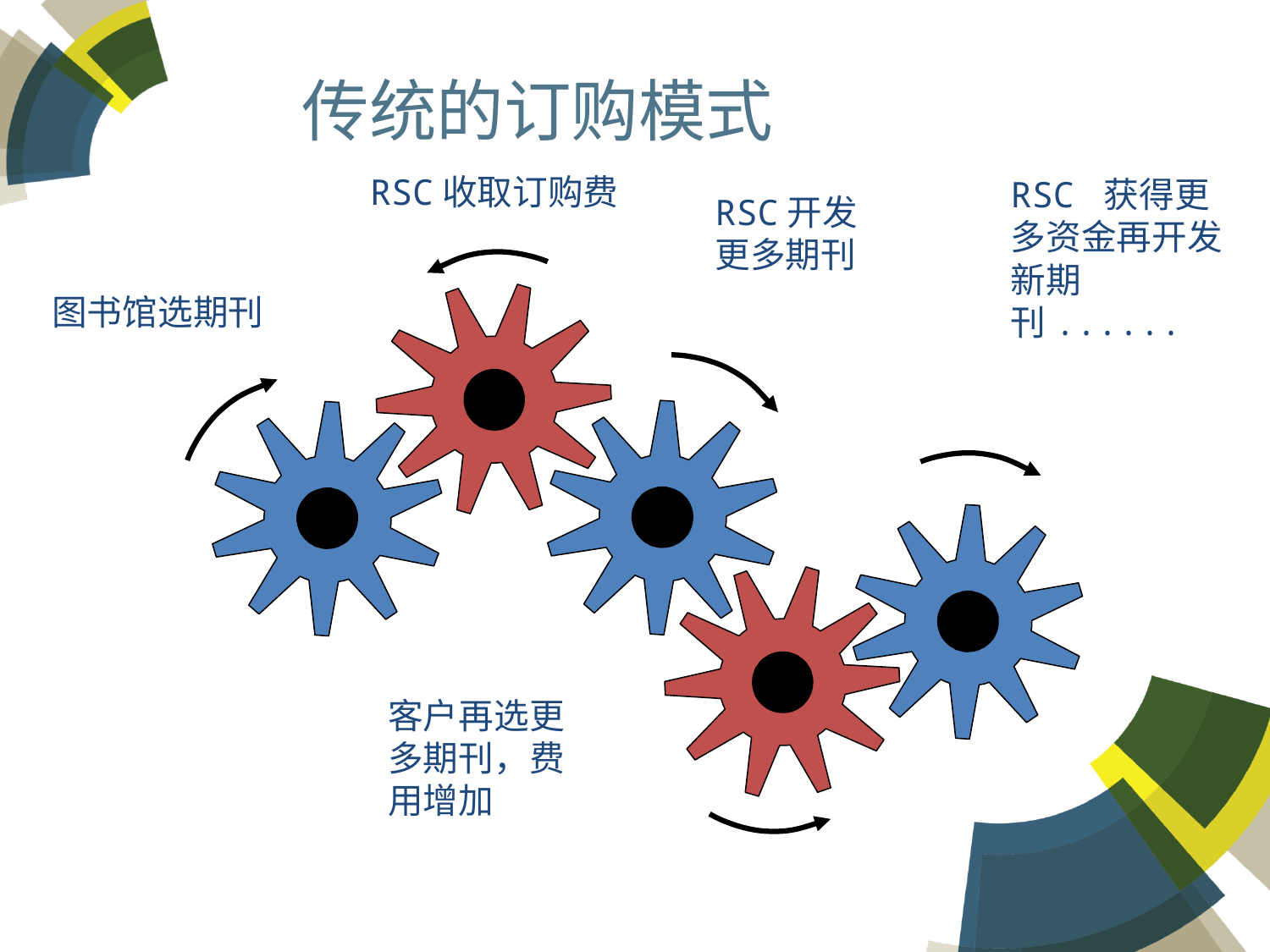

# 传统的订购模式
RSC收取订购费
RSC 获得更多资金再开发新期刊......
RSC开发更多期刊

图书馆选期刊

客户再选更多期刊，费用增加